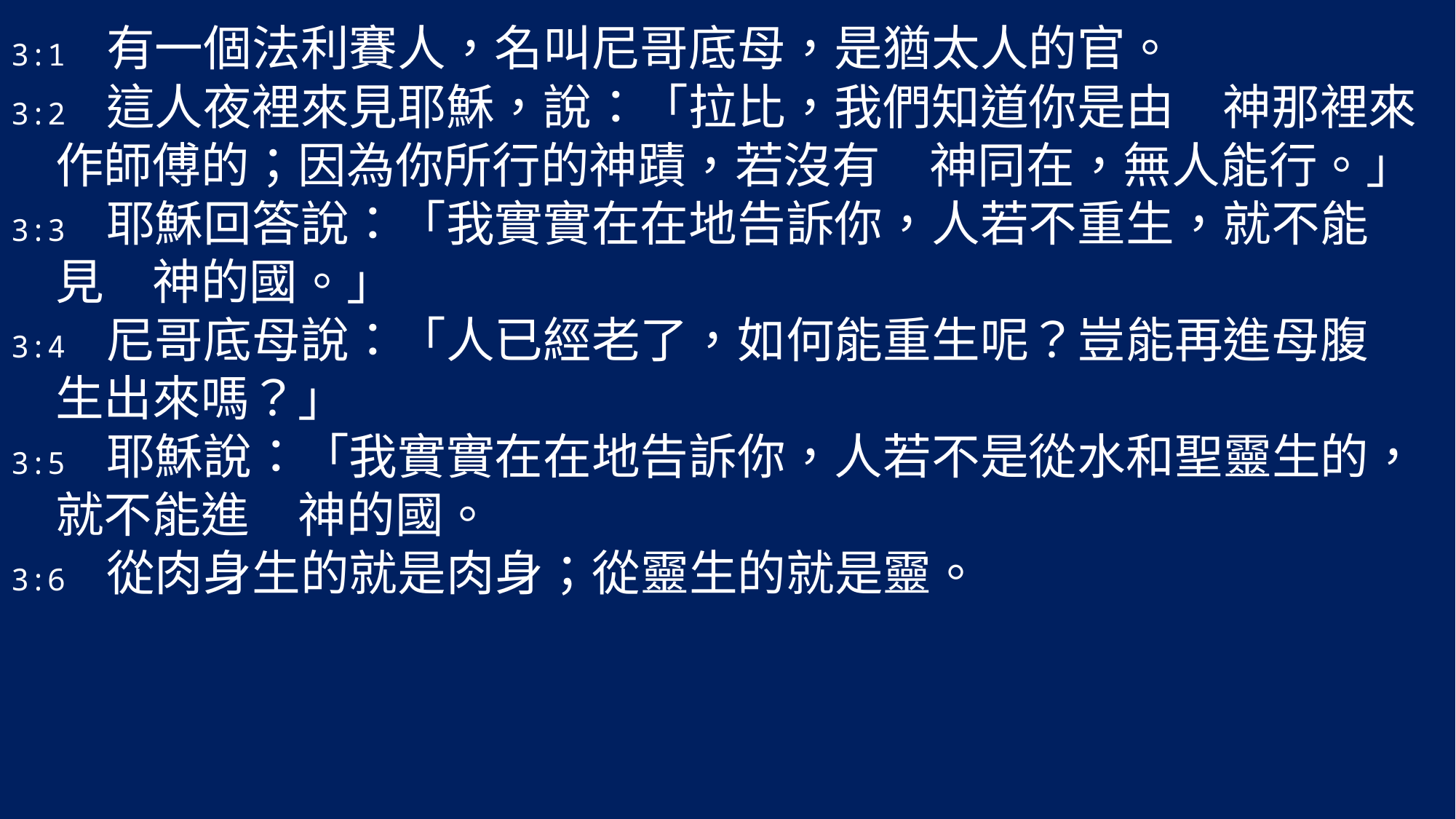

3:1 有一個法利賽人，名叫尼哥底母，是猶太人的官。
3:2 這人夜裡來見耶穌，說：「拉比，我們知道你是由　神那裡來
   作師傅的；因為你所行的神蹟，若沒有　神同在，無人能行。」
3:3 耶穌回答說：「我實實在在地告訴你，人若不重生，就不能
   見　神的國。」
3:4 尼哥底母說：「人已經老了，如何能重生呢？豈能再進母腹
   生出來嗎？」
3:5 耶穌說：「我實實在在地告訴你，人若不是從水和聖靈生的，
   就不能進　神的國。
3:6 從肉身生的就是肉身；從靈生的就是靈。